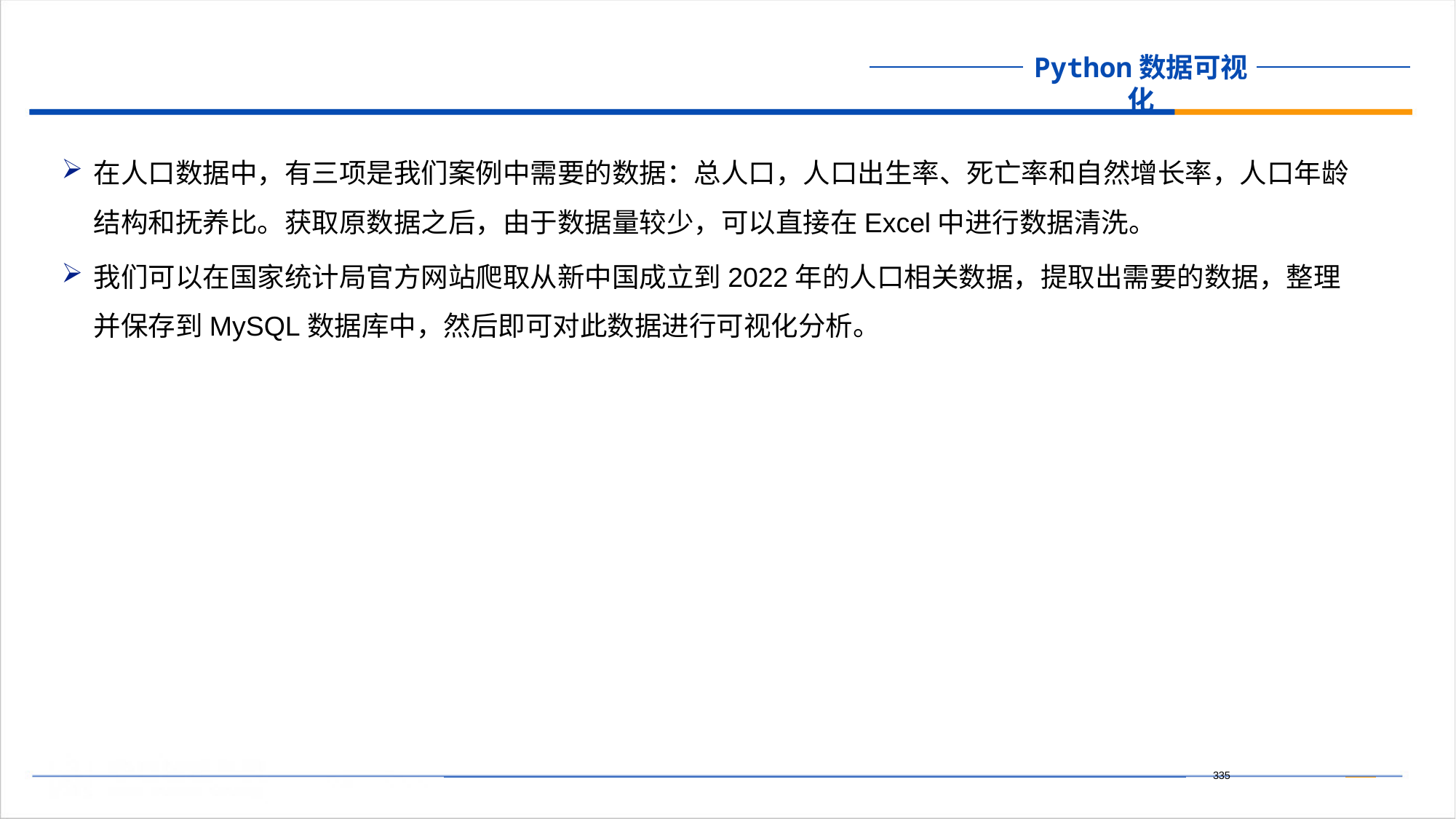

在人口数据中，有三项是我们案例中需要的数据：总人口，人口出生率、死亡率和自然增长率，人口年龄结构和抚养比。获取原数据之后，由于数据量较少，可以直接在Excel中进行数据清洗。
我们可以在国家统计局官方网站爬取从新中国成立到2022年的人口相关数据，提取出需要的数据，整理并保存到MySQL数据库中，然后即可对此数据进行可视化分析。